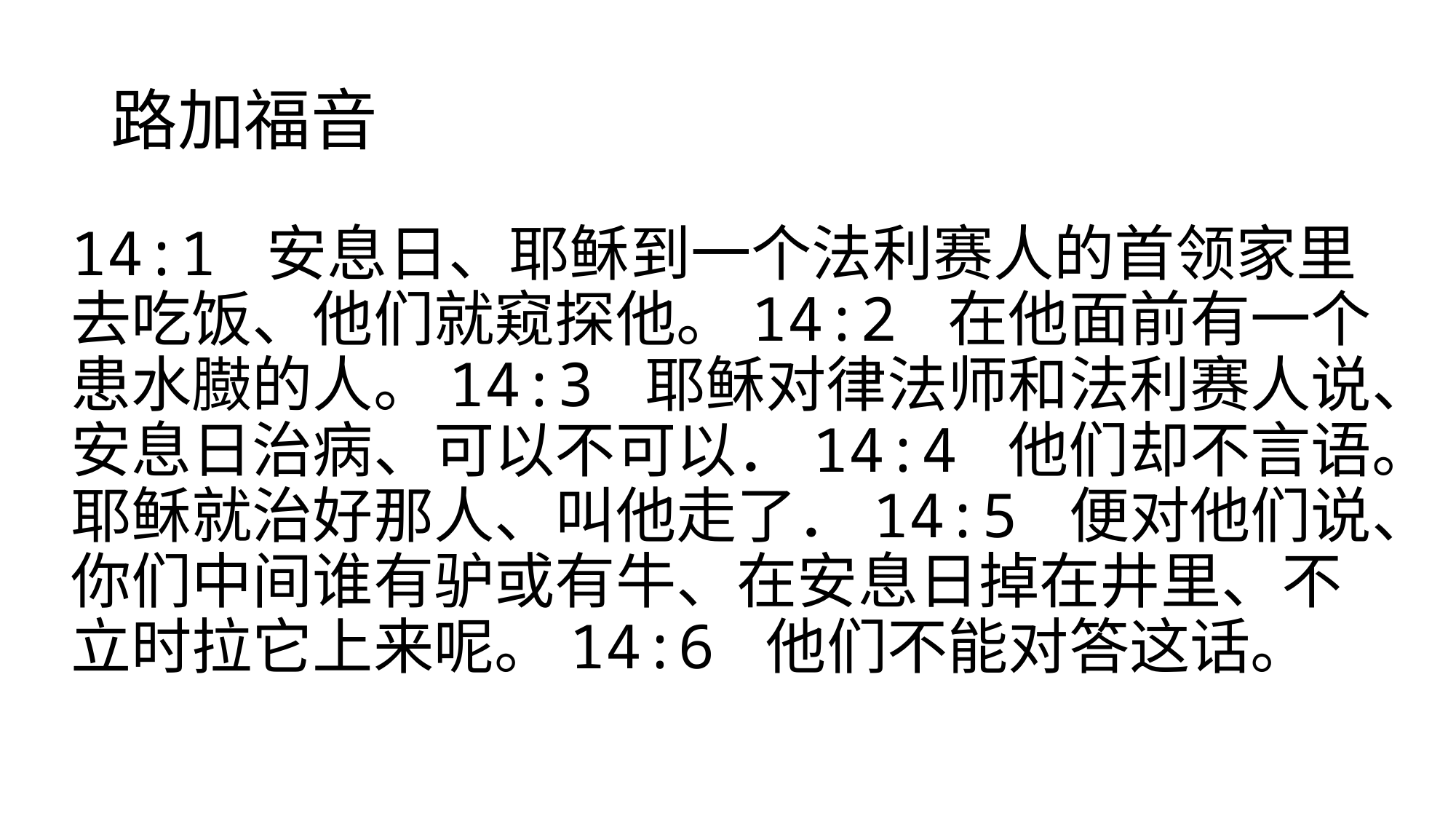

# 路加福音
14:1 安息日、耶稣到一个法利赛人的首领家里去吃饭、他们就窥探他。14:2 在他面前有一个患水臌的人。14:3 耶稣对律法师和法利赛人说、安息日治病、可以不可以．14:4 他们却不言语。耶稣就治好那人、叫他走了．14:5 便对他们说、你们中间谁有驴或有牛、在安息日掉在井里、不立时拉它上来呢。14:6 他们不能对答这话。